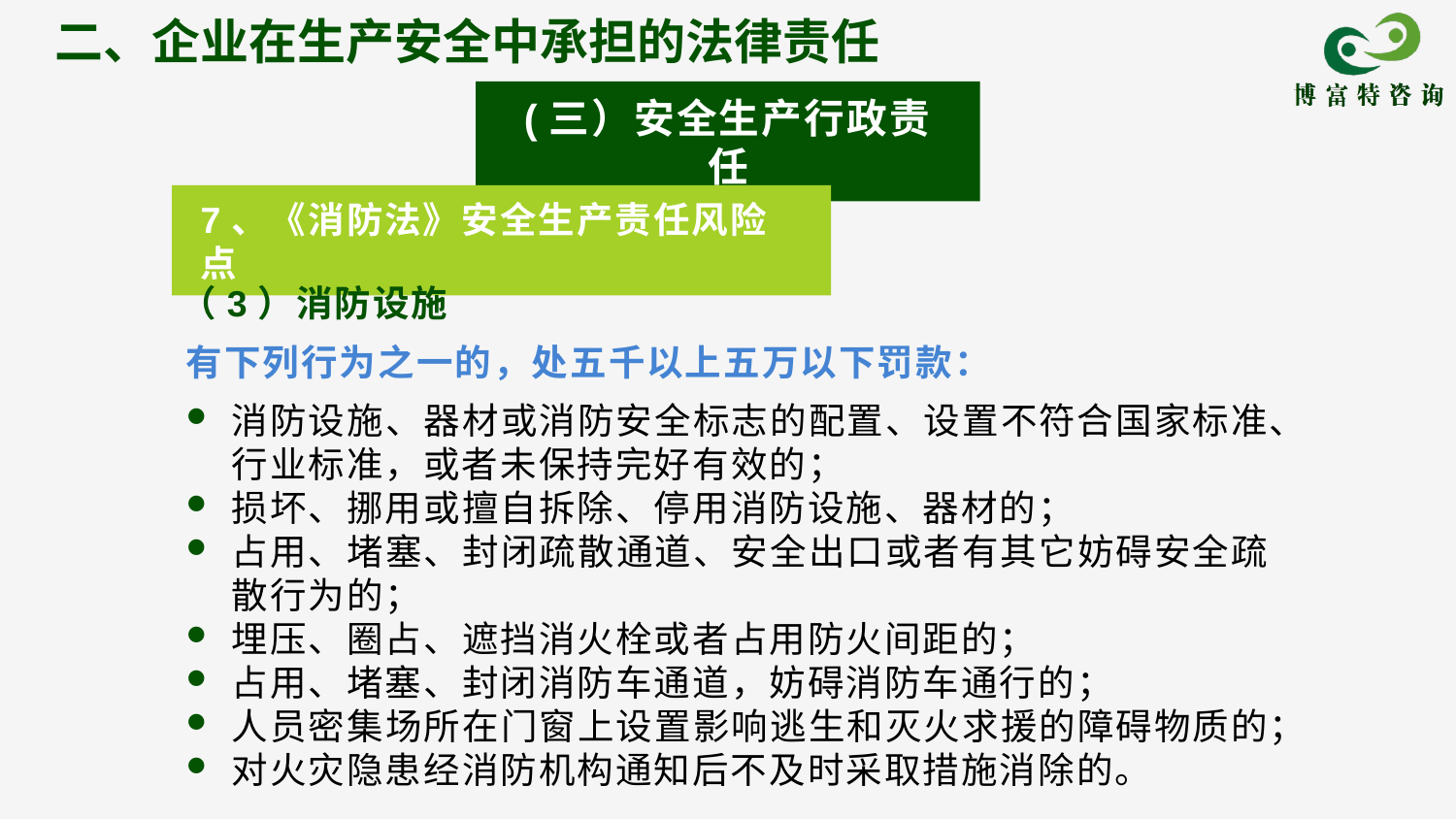

二、企业在生产安全中承担的法律责任
(三）安全生产行政责任
7、《消防法》安全生产责任风险点
（3）消防设施
有下列行为之一的，处五千以上五万以下罚款：
消防设施、器材或消防安全标志的配置、设置不符合国家标准、行业标准，或者未保持完好有效的；
损坏、挪用或擅自拆除、停用消防设施、器材的；
占用、堵塞、封闭疏散通道、安全出口或者有其它妨碍安全疏散行为的；
埋压、圈占、遮挡消火栓或者占用防火间距的；
占用、堵塞、封闭消防车通道，妨碍消防车通行的；
人员密集场所在门窗上设置影响逃生和灭火求援的障碍物质的；
对火灾隐患经消防机构通知后不及时采取措施消除的。